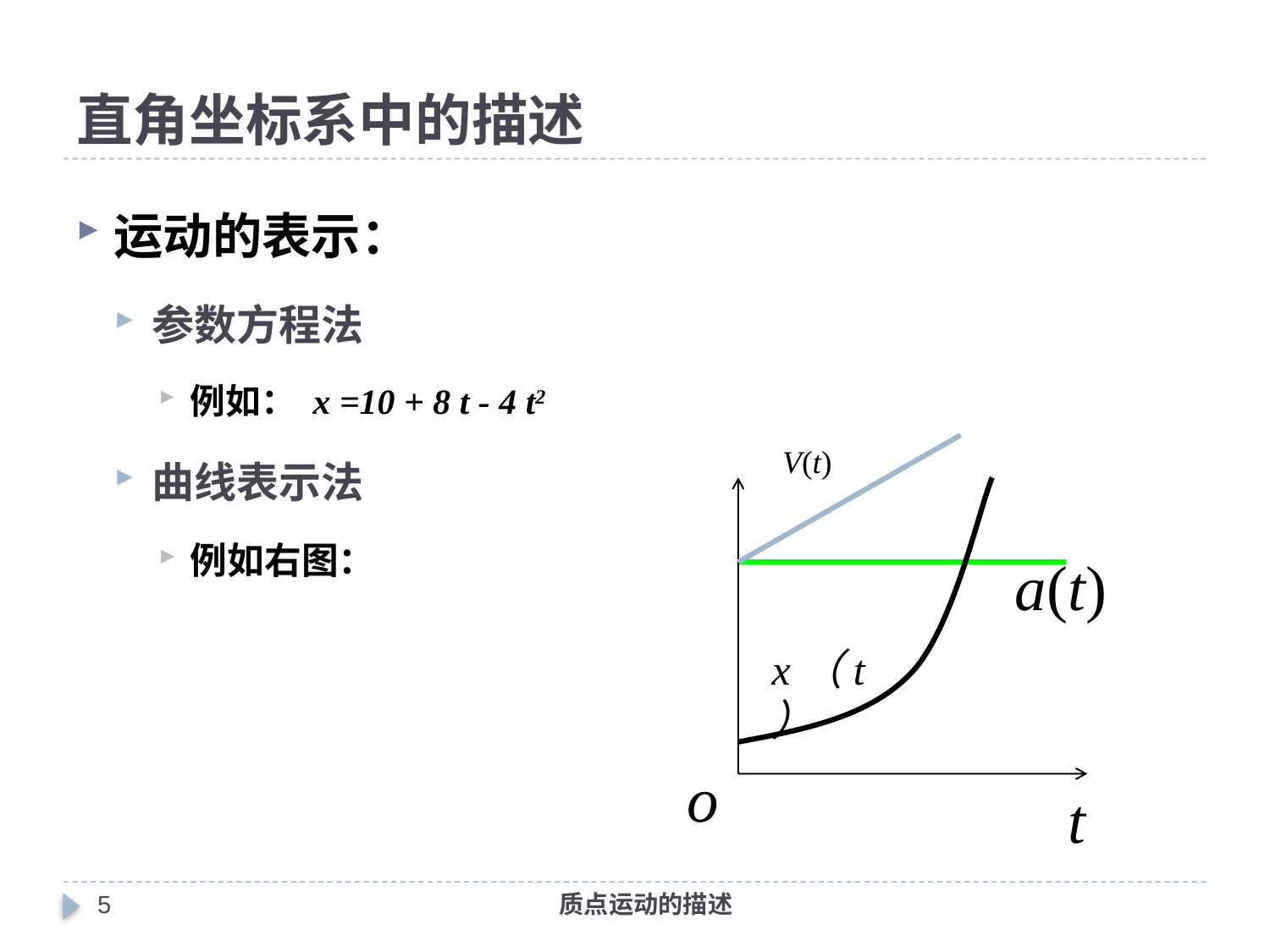

# 直角坐标系中的描述
运动的表示：
参数方程法
例如： x =10 + 8 t - 4 t2
曲线表示法
例如右图：

V(t)

o

t

x（t）
a(t)

5
质点运动的描述